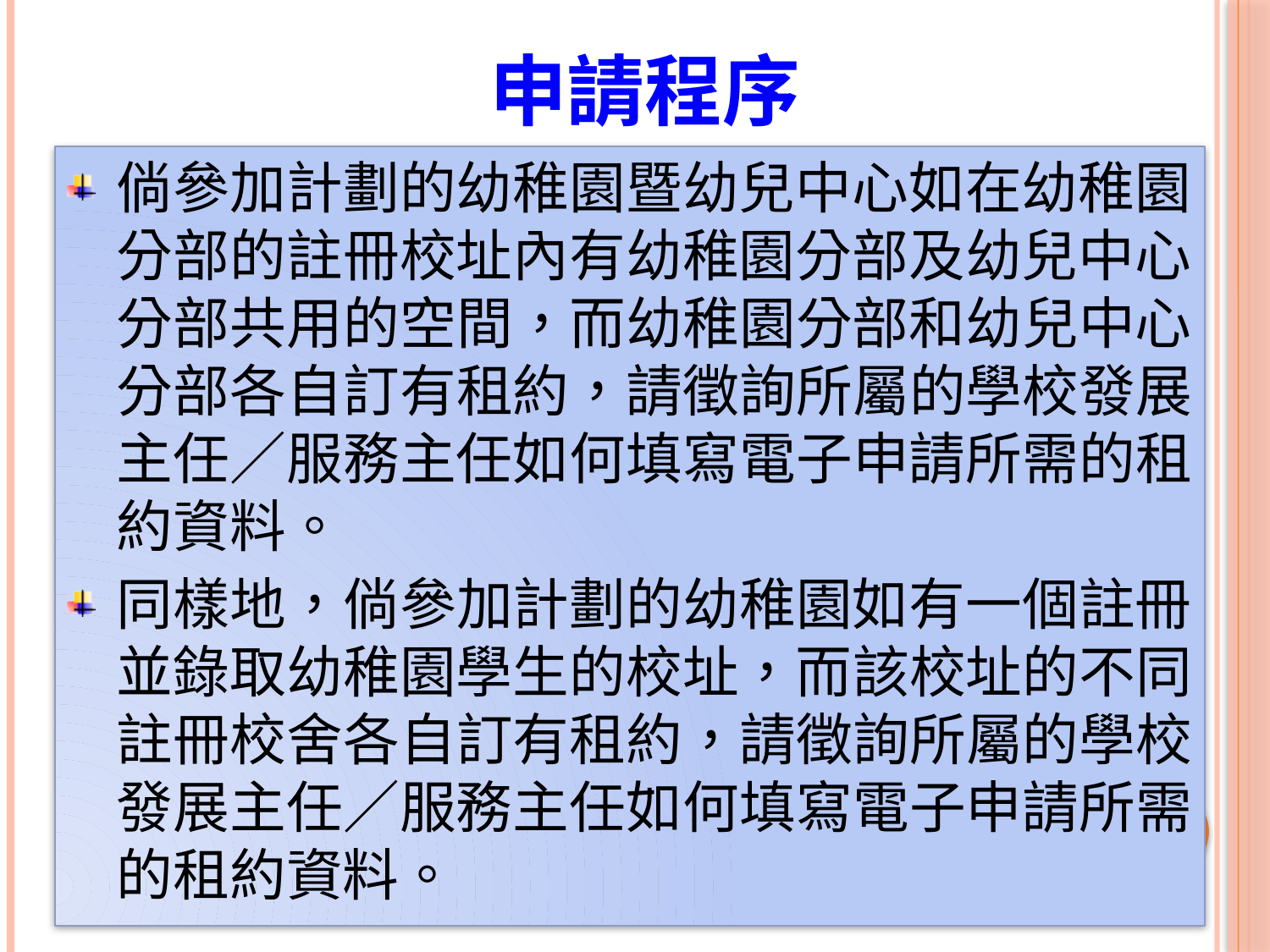

申請程序
倘參加計劃的幼稚園暨幼兒中心如在幼稚園分部的註冊校址內有幼稚園分部及幼兒中心分部共用的空間，而幼稚園分部和幼兒中心分部各自訂有租約，請徵詢所屬的學校發展主任／服務主任如何填寫電子申請所需的租約資料。
同樣地，倘參加計劃的幼稚園如有一個註冊並錄取幼稚園學生的校址，而該校址的不同註冊校舍各自訂有租約，請徵詢所屬的學校發展主任／服務主任如何填寫電子申請所需的租約資料。